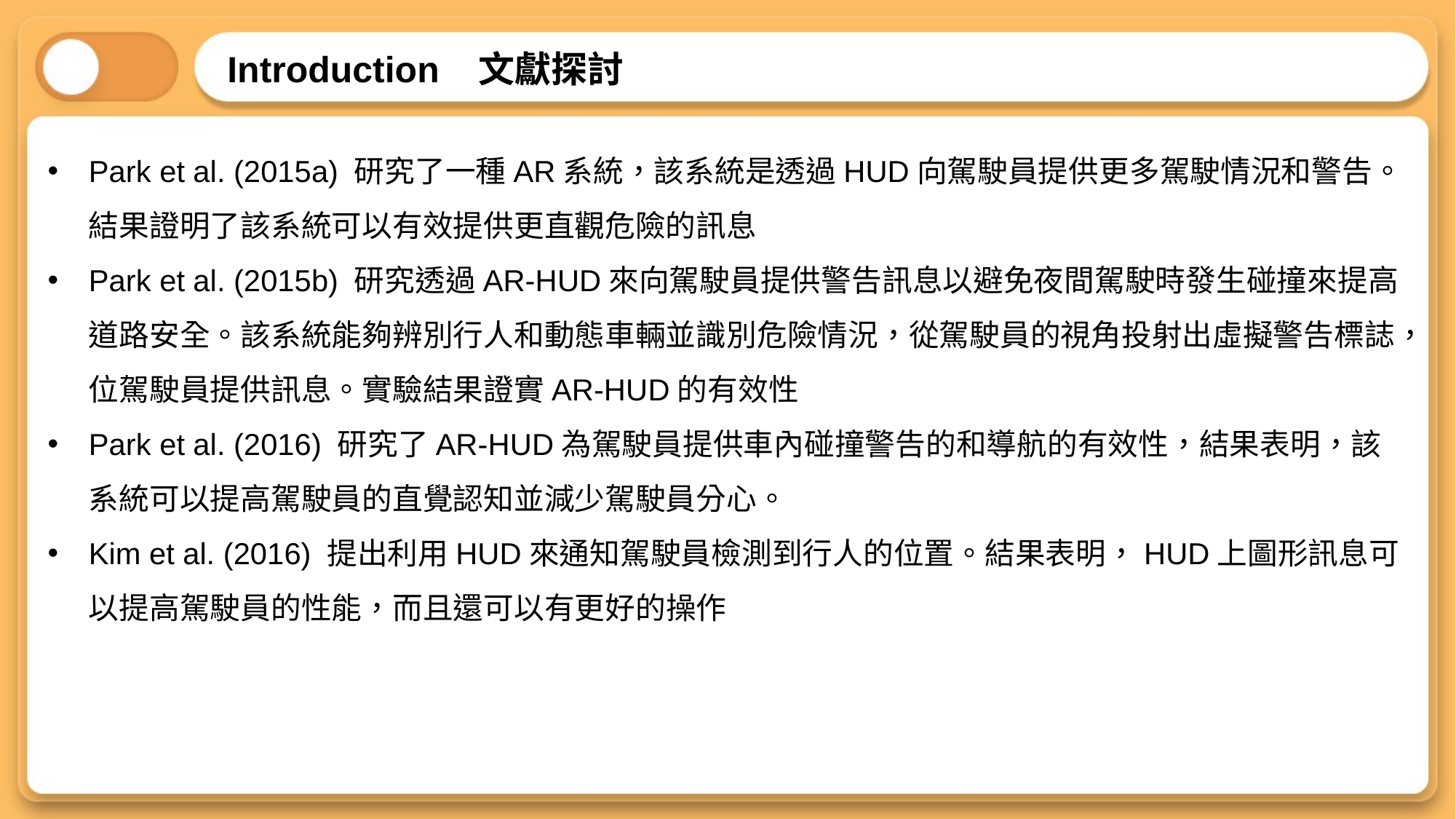

Introduction   文獻探討
Park et al. (2015a) 研究了一種AR系統，該系統是透過HUD向駕駛員提供更多駕駛情況和警告。結果證明了該系統可以有效提供更直觀危險的訊息
Park et al. (2015b) 研究透過AR-HUD來向駕駛員提供警告訊息以避免夜間駕駛時發生碰撞來提高道路安全。該系統能夠辨別行人和動態車輛並識別危險情況，從駕駛員的視角投射出虛擬警告標誌，位駕駛員提供訊息。實驗結果證實AR-HUD的有效性
Park et al. (2016) 研究了AR-HUD為駕駛員提供車內碰撞警告的和導航的有效性，結果表明，該系統可以提高駕駛員的直覺認知並減少駕駛員分心。
Kim et al. (2016) 提出利用HUD來通知駕駛員檢測到行人的位置。結果表明，HUD上圖形訊息可以提高駕駛員的性能，而且還可以有更好的操作